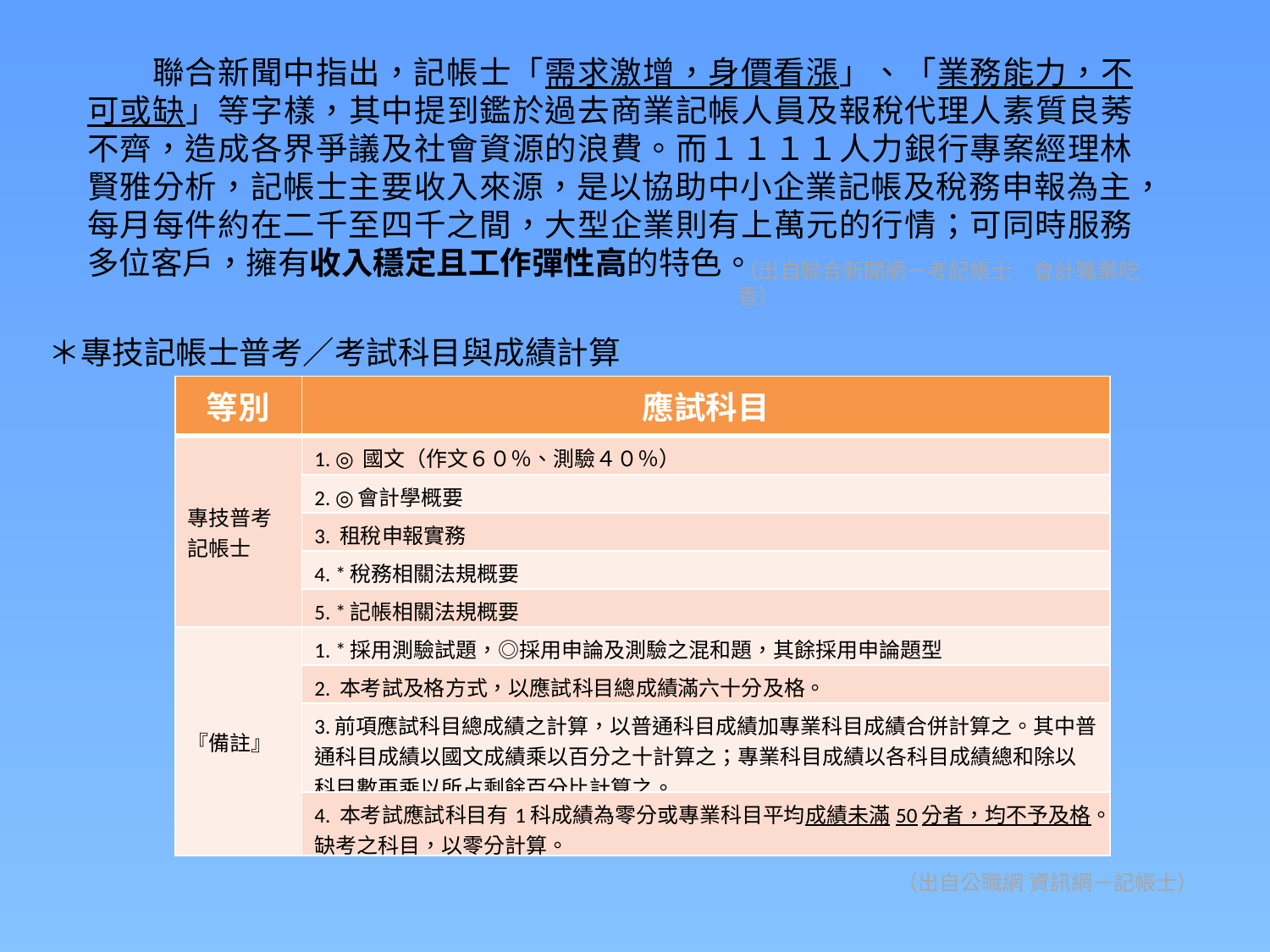

聯合新聞中指出，記帳士「需求激增，身價看漲」、「業務能力，不可或缺」等字樣，其中提到鑑於過去商業記帳人員及報稅代理人素質良莠不齊，造成各界爭議及社會資源的浪費。而１１１１人力銀行專案經理林賢雅分析，記帳士主要收入來源，是以協助中小企業記帳及稅務申報為主，每月每件約在二千至四千之間，大型企業則有上萬元的行情；可同時服務多位客戶，擁有收入穩定且工作彈性高的特色。
（出自聯合新聞網－考記帳士　會計職業吃香）
＊專技記帳士普考／考試科目與成績計算
| 等別 | 應試科目 |
| --- | --- |
| 專技普考 記帳士 | 1. ◎ 國文（作文６０％、測驗４０％） |
|  | 2. ◎會計學概要 |
|  | 3. 租稅申報實務 |
|  | 4. \*稅務相關法規概要 |
|  | 5. \*記帳相關法規概要 |
| 『備註』 | 1. \*採用測驗試題，◎採用申論及測驗之混和題，其餘採用申論題型 |
|  | 2. 本考試及格方式，以應試科目總成績滿六十分及格。 |
|  | 3.前項應試科目總成績之計算，以普通科目成績加專業科目成績合併計算之。其中普通科目成績以國文成績乘以百分之十計算之；專業科目成績以各科目成績總和除以科目數再乘以所占剩餘百分比計算之。 |
|  | 4. 本考試應試科目有1科成績為零分或專業科目平均成績未滿50分者，均不予及格。缺考之科目，以零分計算。 |
（出自公職網 資訊網－記帳士）